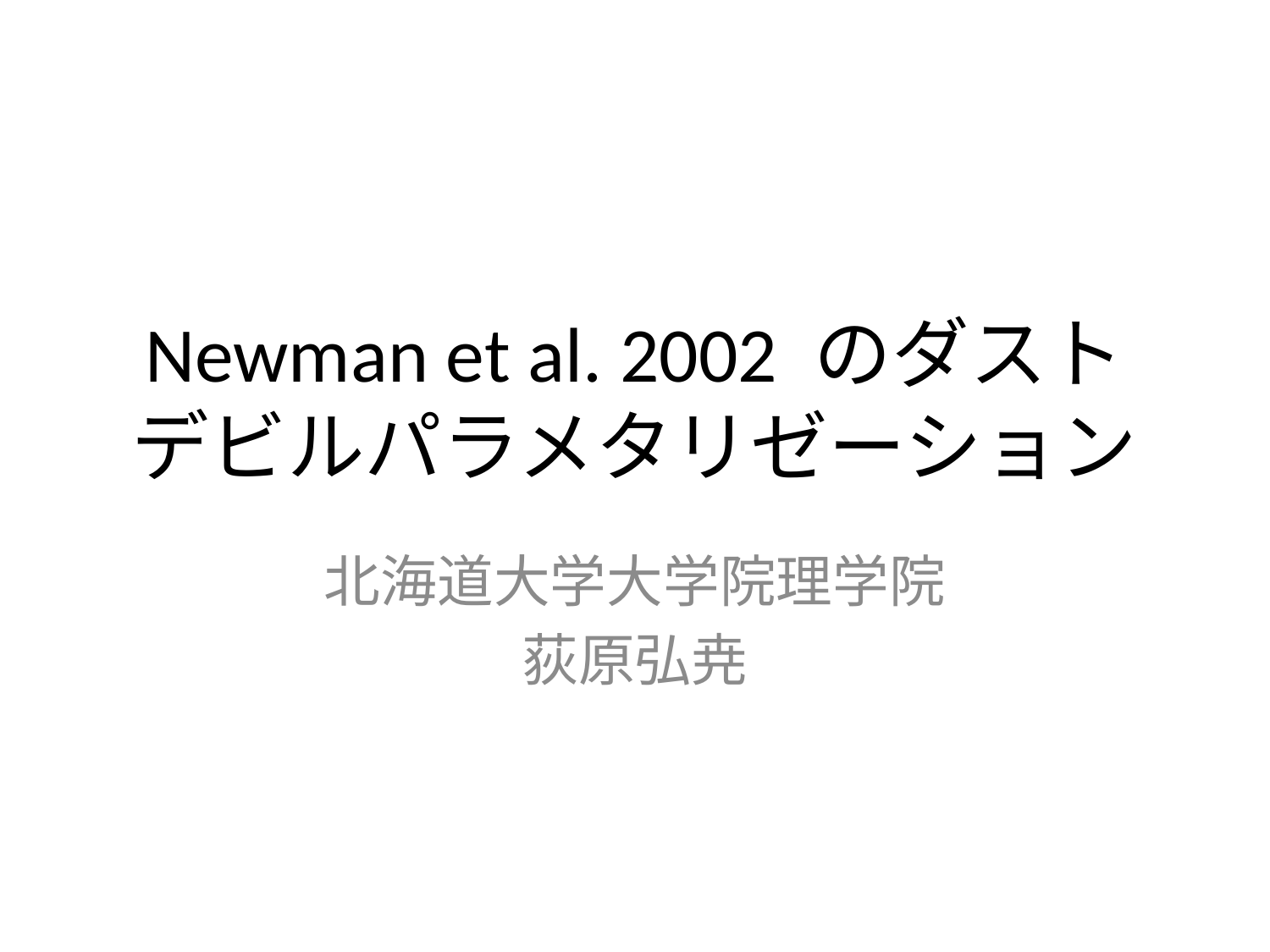

# Newman et al. 2002 のダストデビルパラメタリゼーション
北海道大学大学院理学院
荻原弘尭